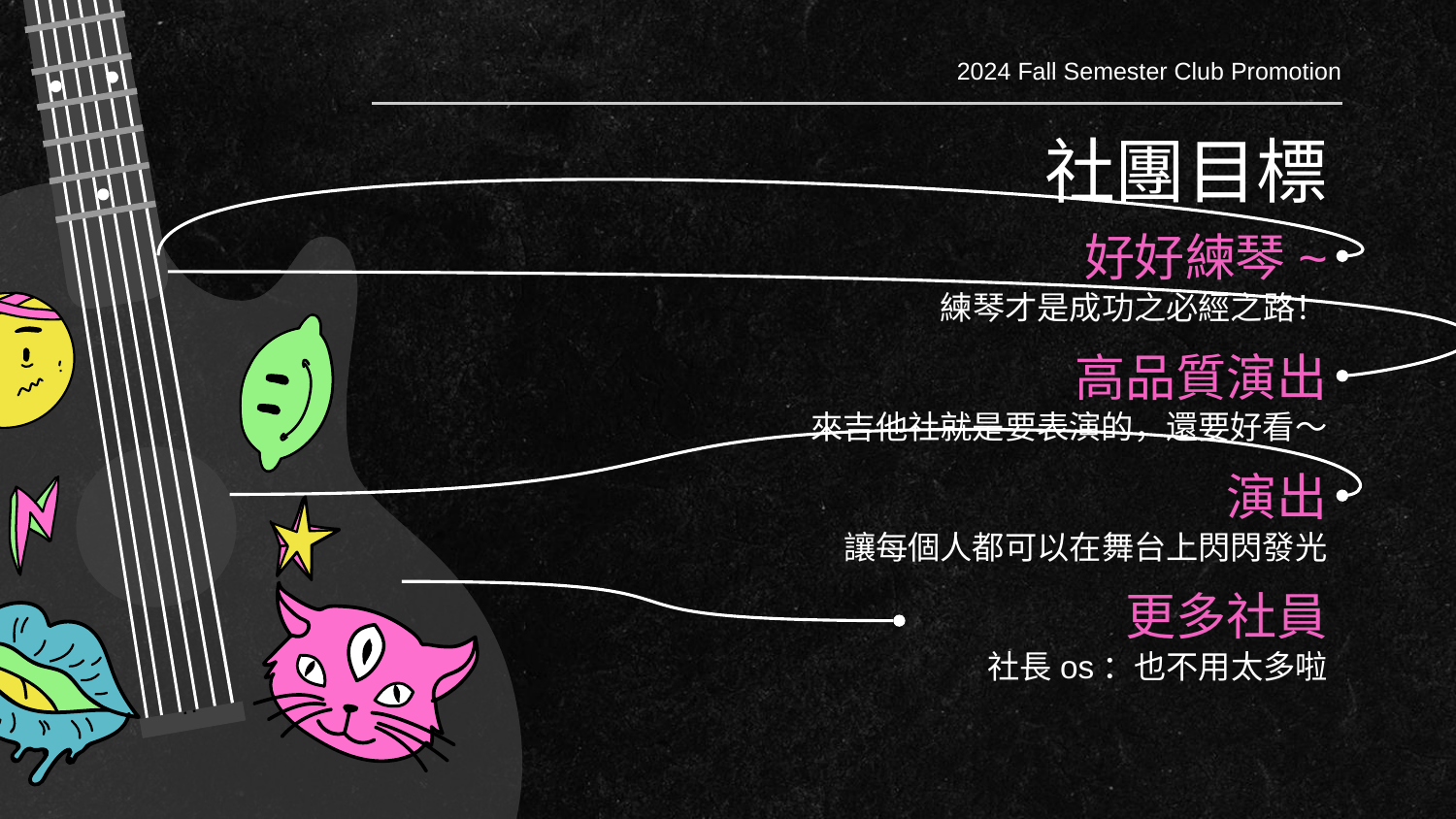

2024 Fall Semester Club Promotion
# 社團目標
好好練琴~
練琴才是成功之必經之路！

高品質演出

來吉他社就是要表演的，還要好看～
演出

讓每個人都可以在舞台上閃閃發光

更多社員

社長os：也不用太多啦
˙˙